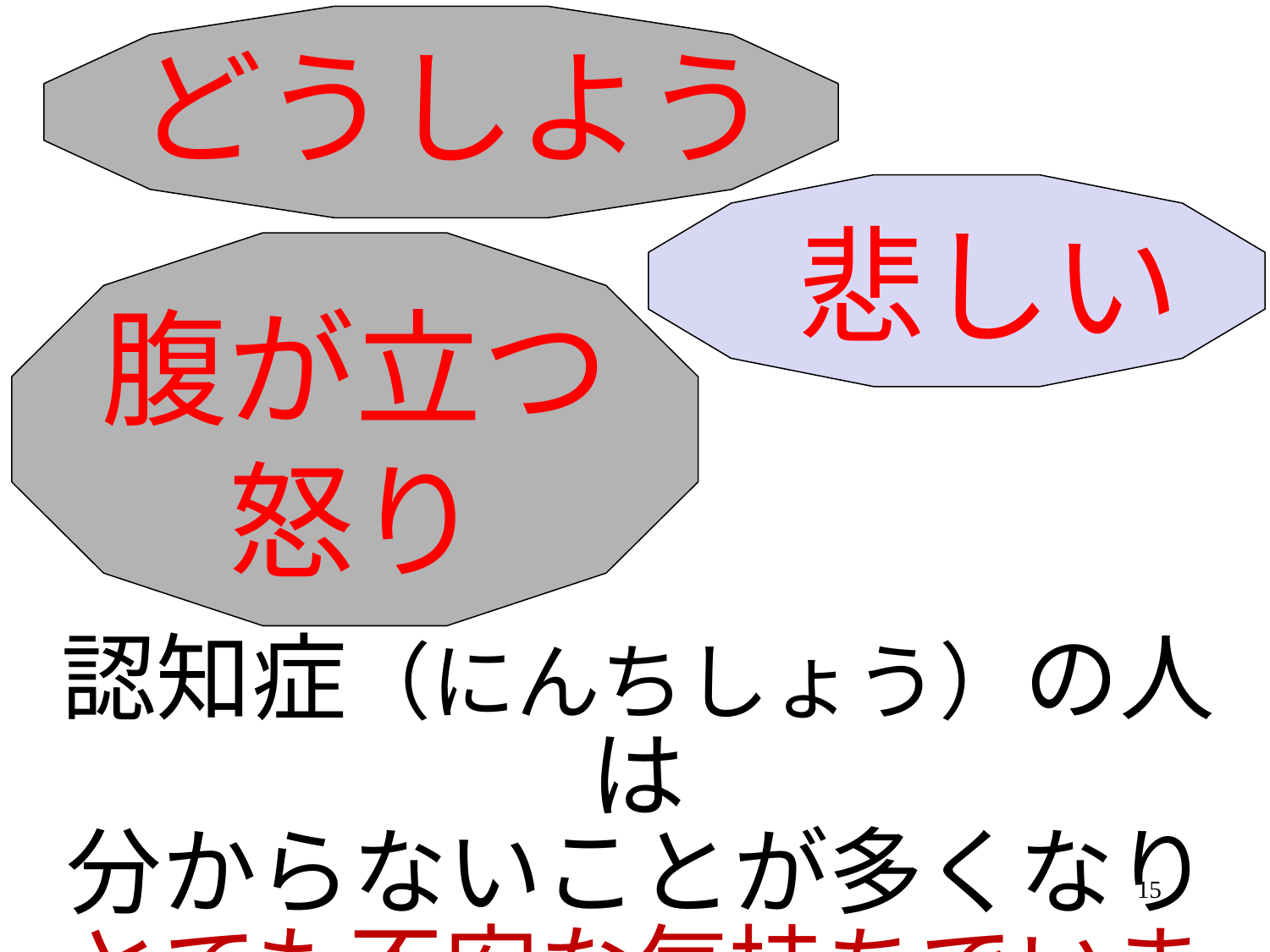

どうしよう

悲しい

腹が立つ
怒り
認知症（にんちしょう）の人は
分からないことが多くなり
とても不安な気持ちでいます。
15